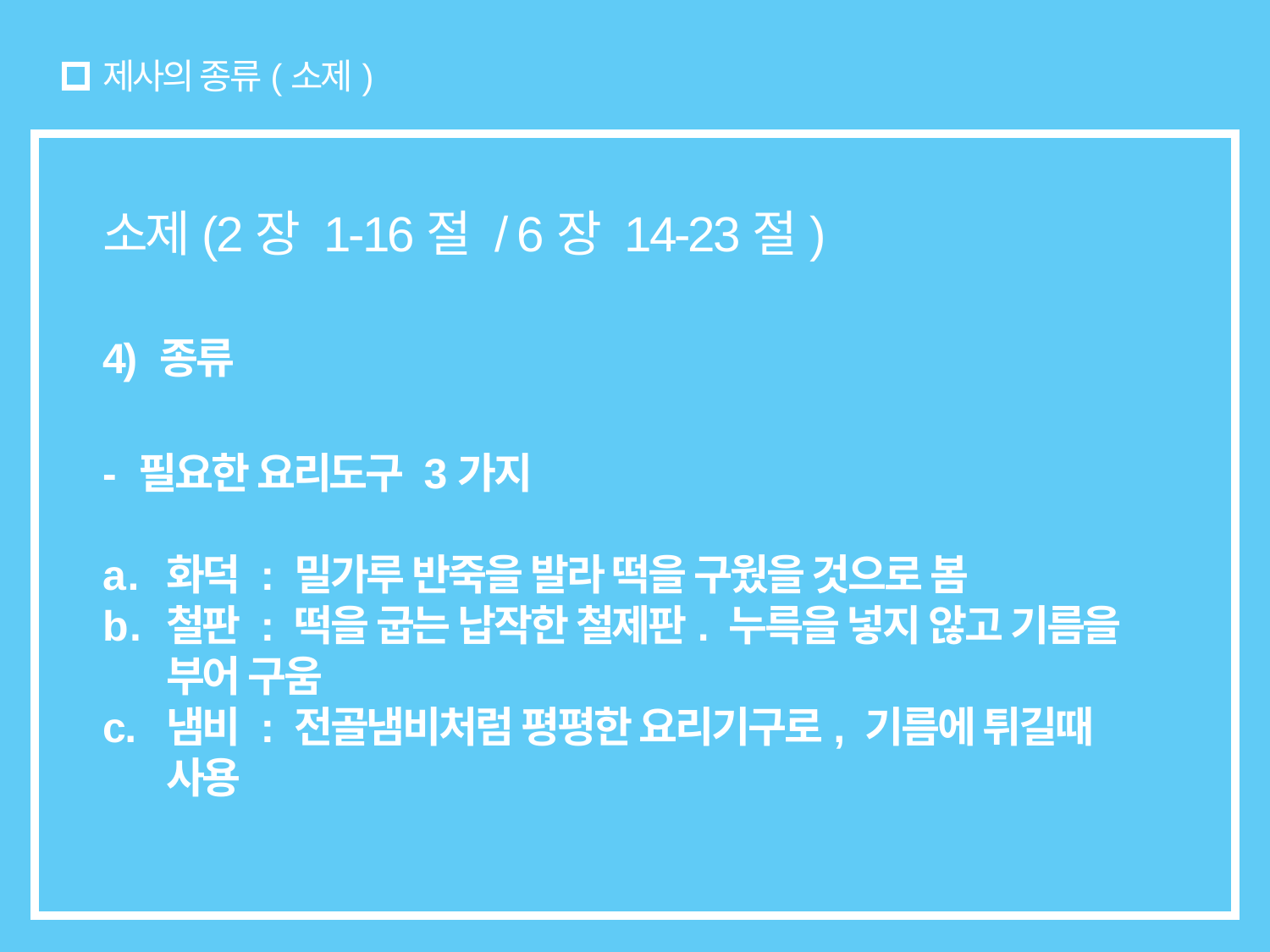

# 제사의 종류(소제)

소제(2장 1-16절 / 6장 14-23절)
4) 종류

- 필요한 요리도구 3가지

화덕 : 밀가루 반죽을 발라 떡을 구웠을 것으로 봄
철판 : 떡을 굽는 납작한 철제판. 누륵을 넣지 않고 기름을 부어 구움
냄비 : 전골냄비처럼 평평한 요리기구로, 기름에 튀길때 사용